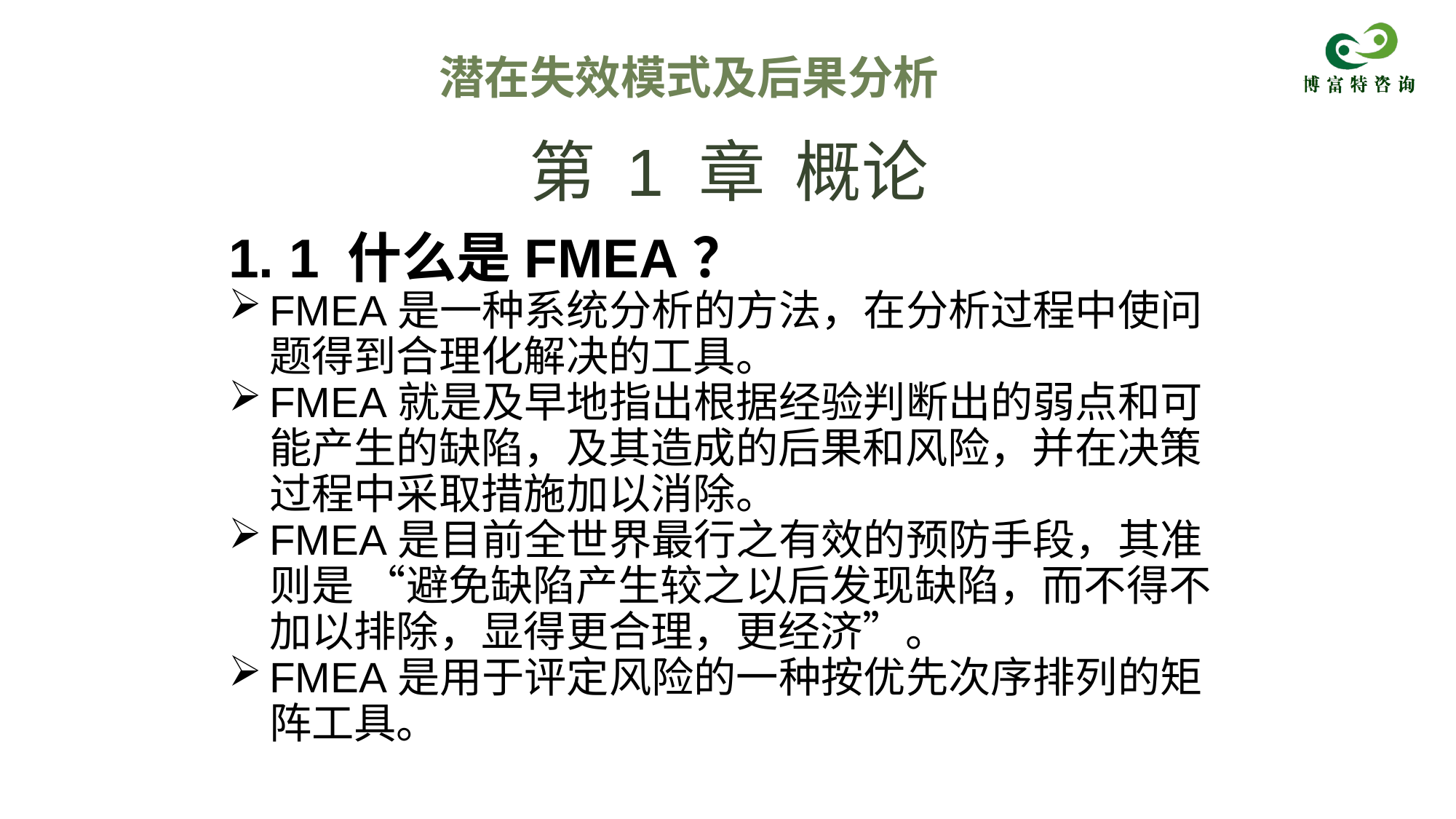

潜在失效模式及后果分析
# 第 1 章  概论
1. 1 什么是FMEA？
FMEA是一种系统分析的方法，在分析过程中使问题得到合理化解决的工具。
FMEA就是及早地指出根据经验判断出的弱点和可能产生的缺陷，及其造成的后果和风险，并在决策过程中采取措施加以消除。
FMEA是目前全世界最行之有效的预防手段，其准则是 “避免缺陷产生较之以后发现缺陷，而不得不加以排除，显得更合理，更经济”。
FMEA是用于评定风险的一种按优先次序排列的矩阵工具。
6